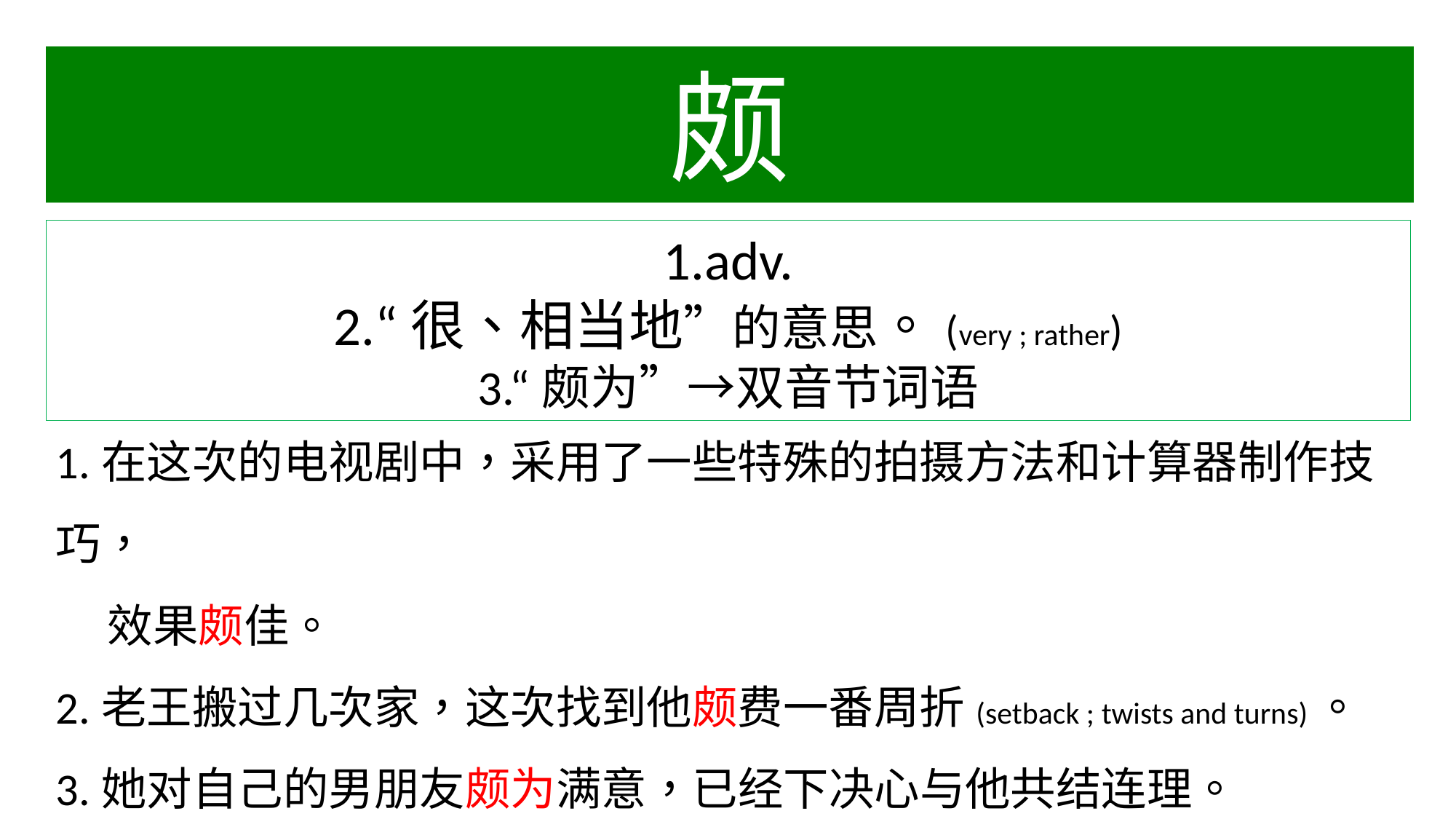

颇
1.adv.
2.“很、相当地”的意思。(very ; rather)
3.“颇为”→双音节词语
1.在这次的电视剧中，采用了一些特殊的拍摄方法和计算器制作技巧，
    效果颇佳。
2.老王搬过几次家，这次找到他颇费一番周折(setback ; twists and turns)。
3.她对自己的男朋友颇为满意，已经下决心与他共结连理。